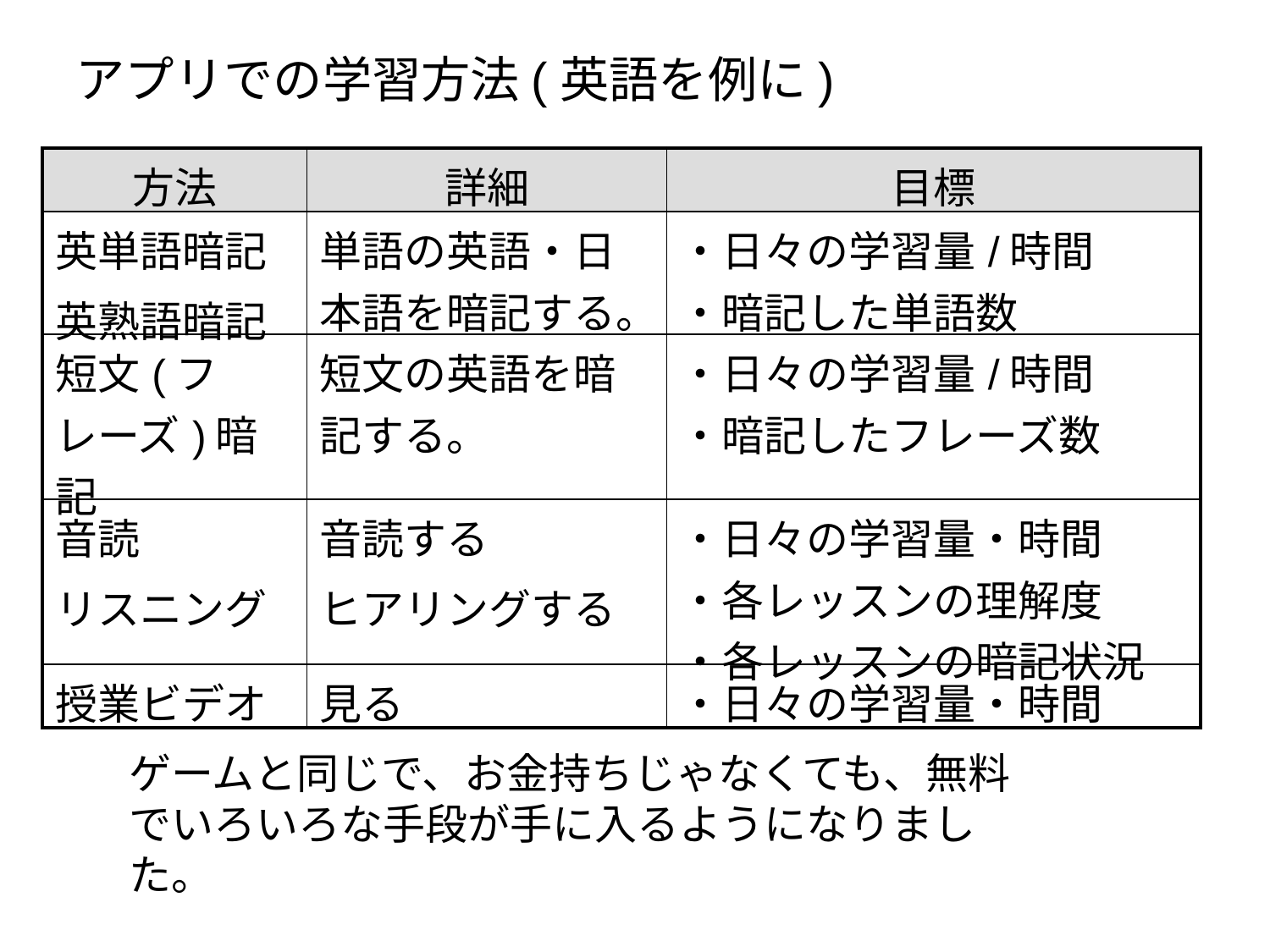

アプリでの学習方法(英語を例に)
| 方法 | 詳細 | 目標 |
| --- | --- | --- |
| 英単語暗記 英熟語暗記 | 単語の英語・日本語を暗記する。 | ・日々の学習量/時間 ・暗記した単語数 |
| 短文(フレーズ)暗記 | 短文の英語を暗記する。 | ・日々の学習量/時間 ・暗記したフレーズ数 |
| 音読 リスニング | 音読する ヒアリングする | ・日々の学習量・時間 ・各レッスンの理解度 ・各レッスンの暗記状況 |
| 授業ビデオ | 見る | ・日々の学習量・時間 |
ゲームと同じで、お金持ちじゃなくても、無料でいろいろな手段が手に入るようになりました。